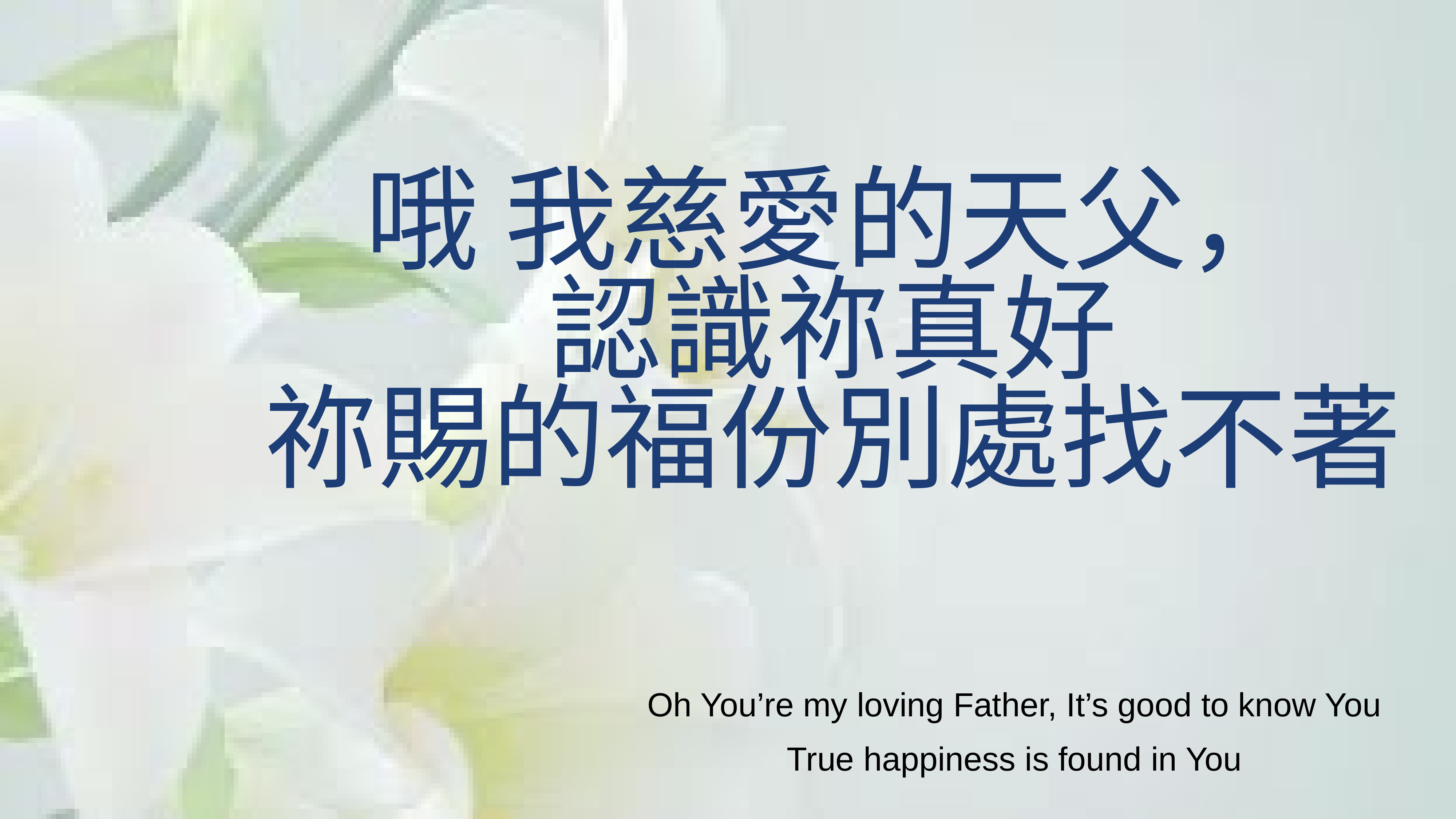

哦 我慈愛的天父，
認識祢真好
祢賜的福份別處找不著
Oh You’re my loving Father, It’s good to know You
True happiness is found in You